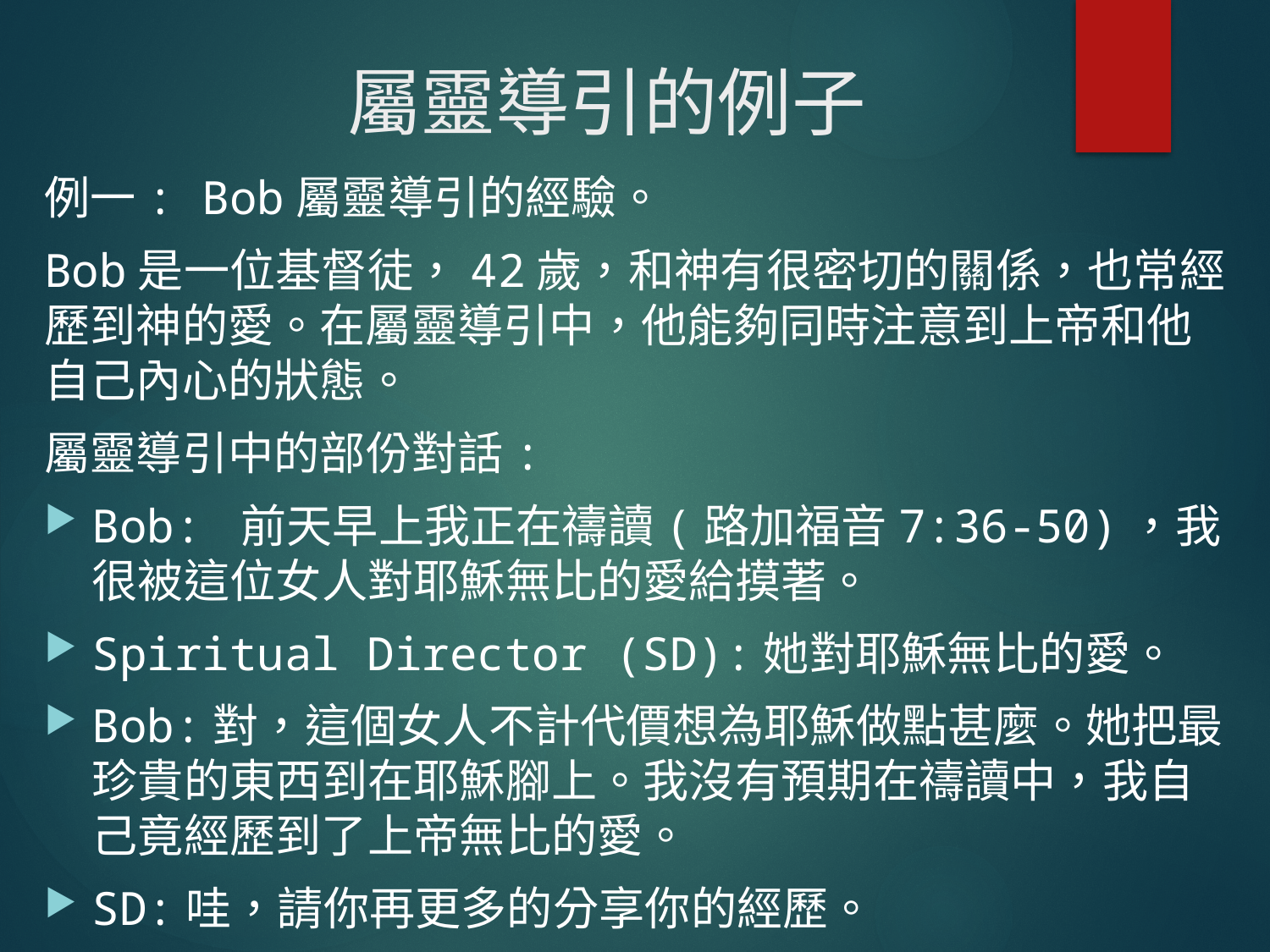

# 屬靈導引的例子
例一: Bob屬靈導引的經驗。
Bob是一位基督徒，42歲，和神有很密切的關係，也常經歷到神的愛。在屬靈導引中，他能夠同時注意到上帝和他自己內心的狀態。
屬靈導引中的部份對話:
Bob: 前天早上我正在禱讀(路加福音7:36-50)，我很被這位女人對耶穌無比的愛給摸著。
Spiritual Director (SD):她對耶穌無比的愛。
Bob:對，這個女人不計代價想為耶穌做點甚麼。她把最珍貴的東西到在耶穌腳上。我沒有預期在禱讀中，我自己竟經歷到了上帝無比的愛。
SD:哇，請你再更多的分享你的經歷。